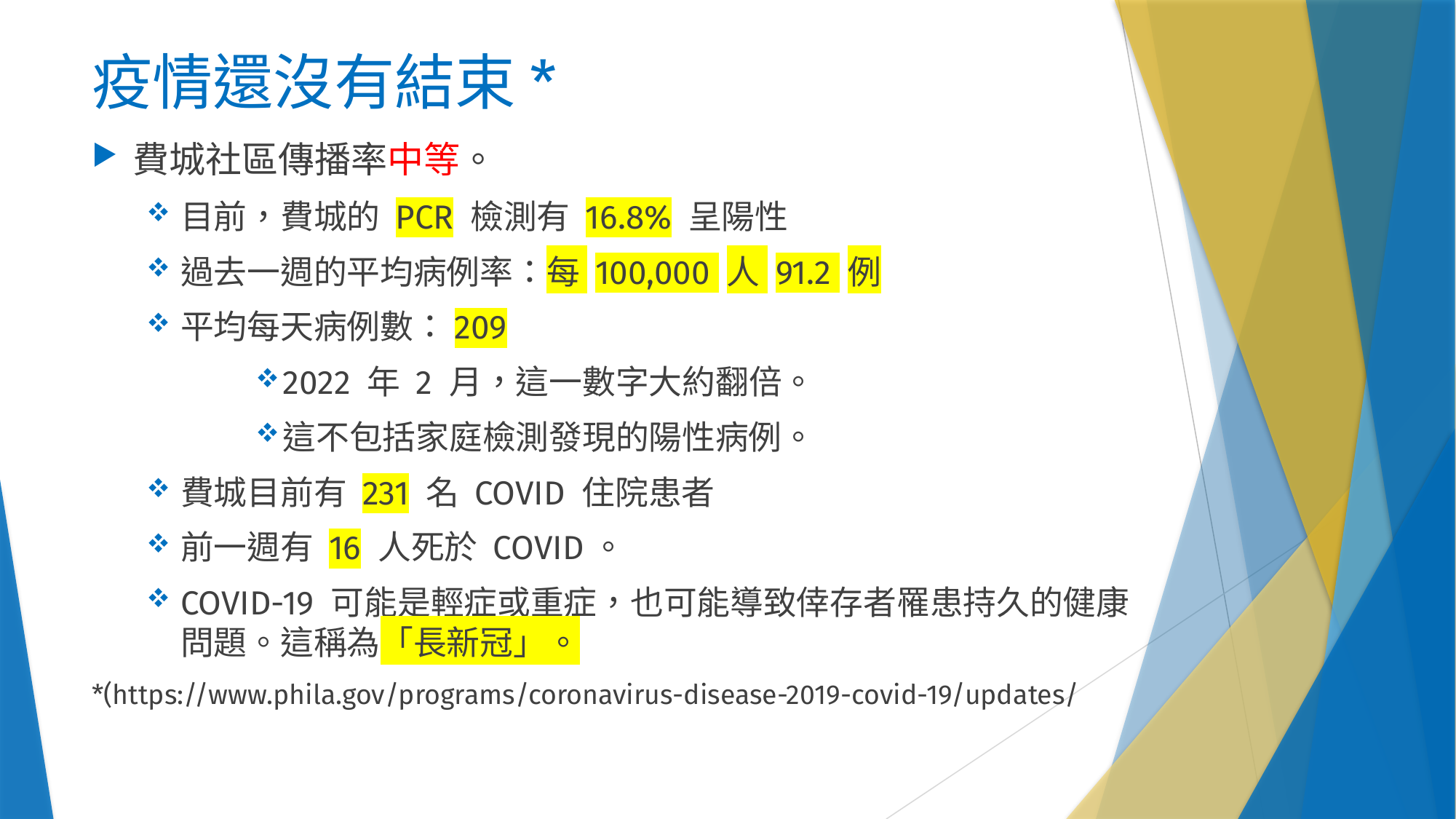

# 疫情還沒有結束*
費城社區傳播率中等。
目前，費城的 PCR 檢測有 16.8% 呈陽性
過去一週的平均病例率：每 100,000 人 91.2 例
平均每天病例數：209
2022 年 2 月，這一數字大約翻倍。
這不包括家庭檢測發現的陽性病例。
費城目前有 231 名 COVID 住院患者
前一週有 16 人死於 COVID。
COVID-19 可能是輕症或重症，也可能導致倖存者罹患持久的健康問題。這稱為「長新冠」。
*(https://www.phila.gov/programs/coronavirus-disease-2019-covid-19/updates/